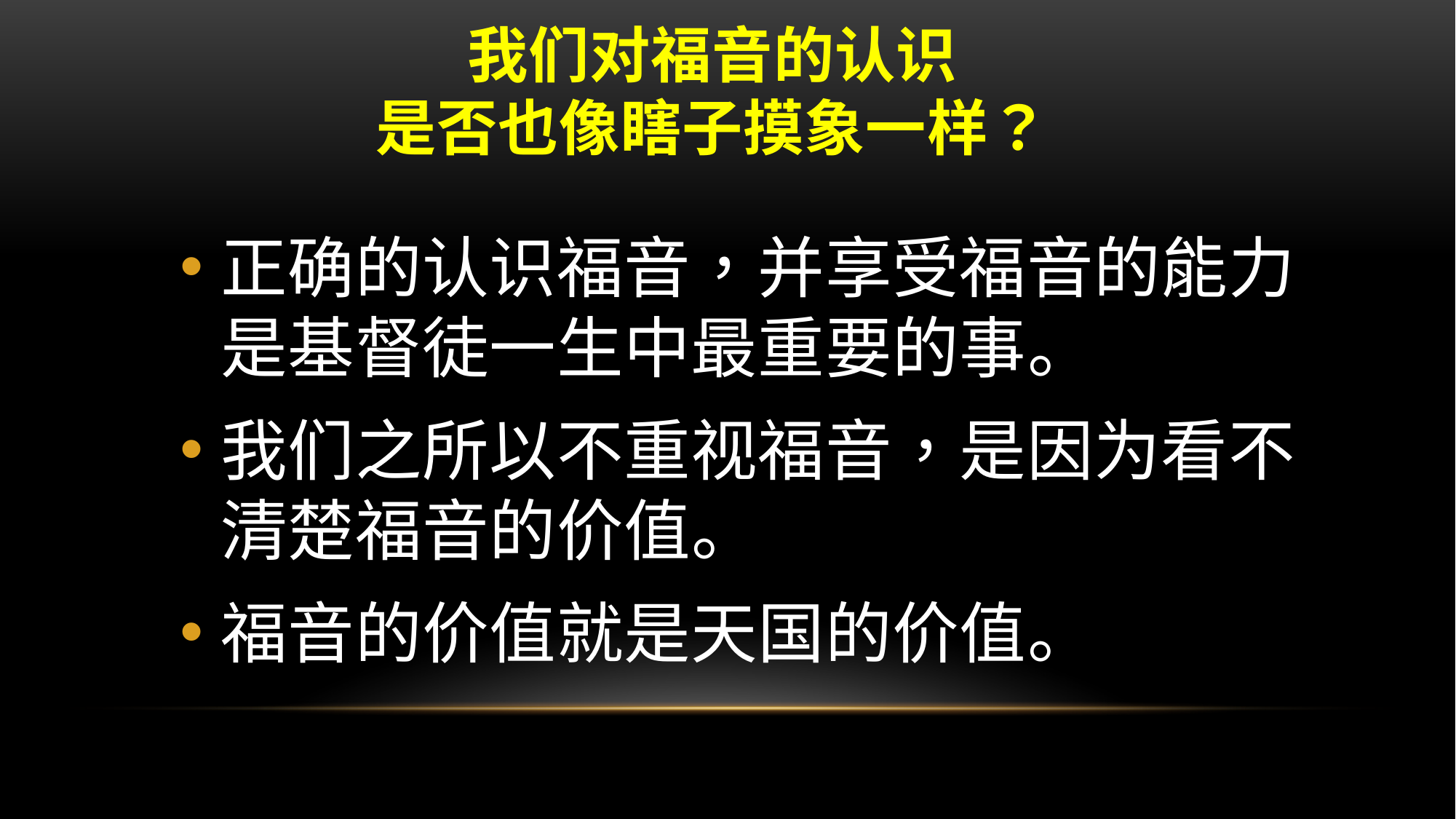

# 我们对福音的认识 是否也像瞎子摸象一样？
正确的认识福音，并享受福音的能力是基督徒一生中最重要的事。
我们之所以不重视福音，是因为看不清楚福音的价值。
福音的价值就是天国的价值。